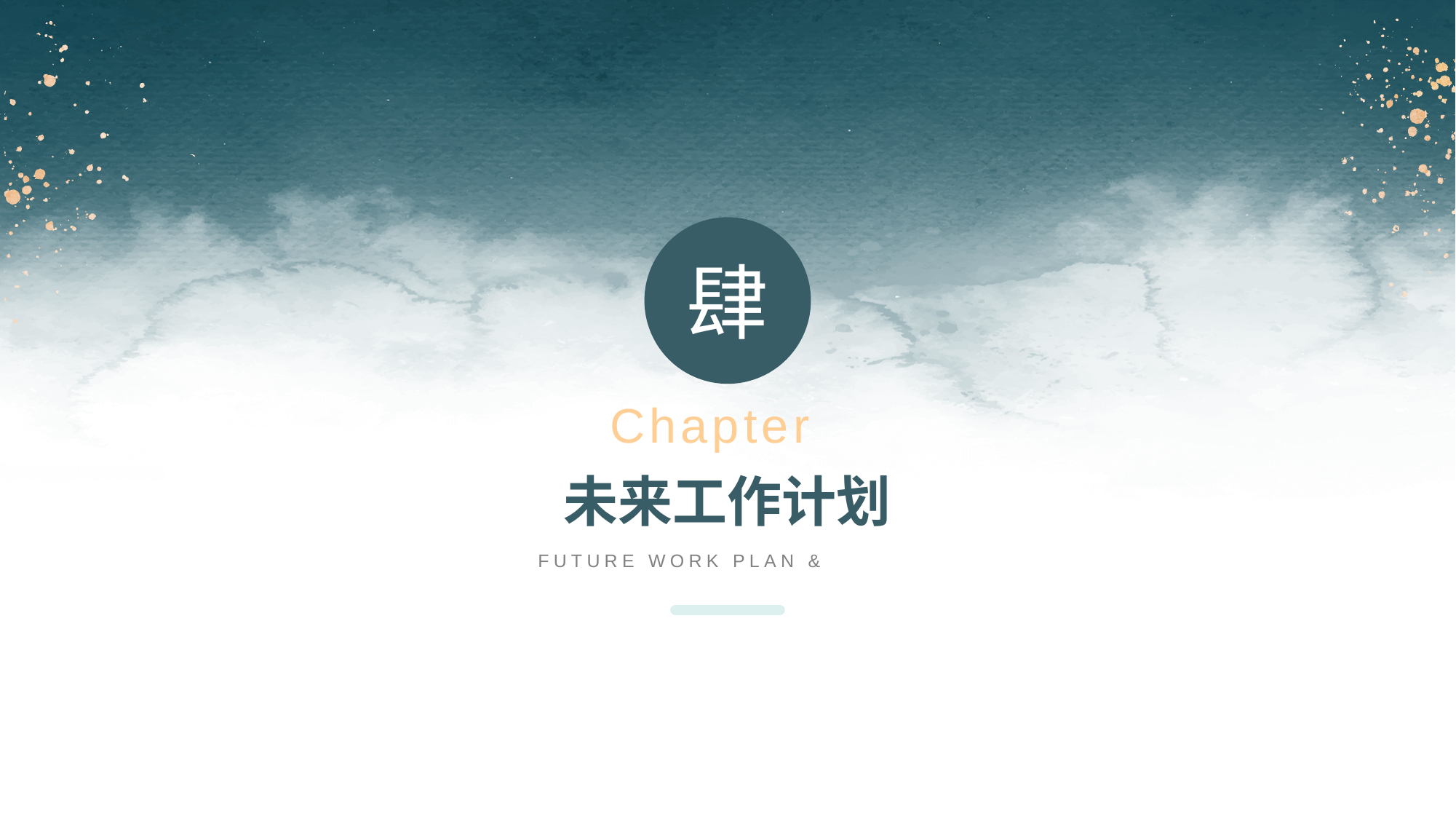

肆
Chapter
未来工作计划
FUTURE WORK PLAN & PROJECT